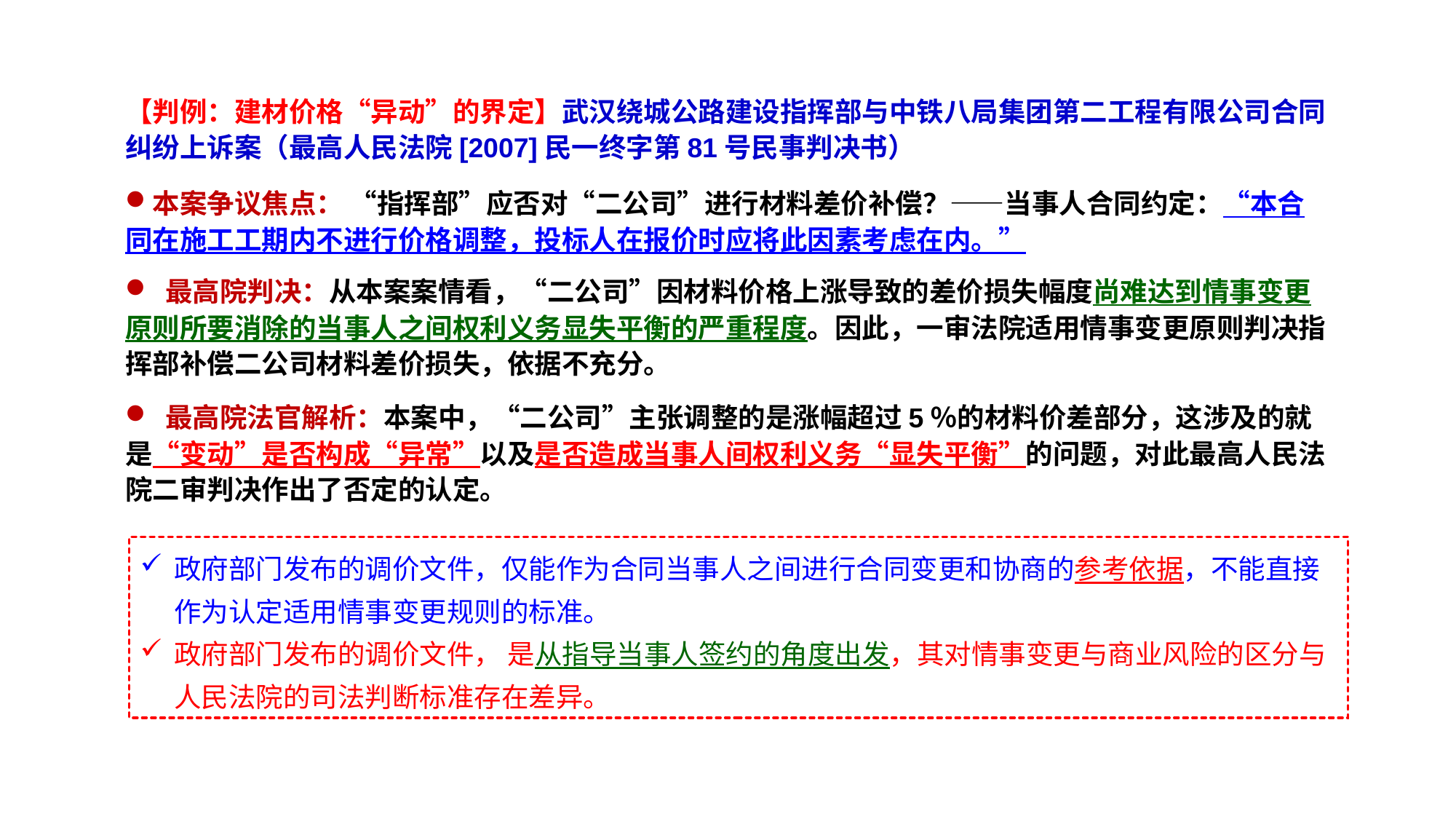

【判例：建材价格“异动”的界定】武汉绕城公路建设指挥部与中铁八局集团第二工程有限公司合同纠纷上诉案（最高人民法院[2007]民一终字第81号民事判决书）

本案争议焦点： “指挥部”应否对“二公司”进行材料差价补偿？——当事人合同约定：“本合同在施工工期内不进行价格调整，投标人在报价时应将此因素考虑在内。”

 最高院判决：从本案案情看，“二公司”因材料价格上涨导致的差价损失幅度尚难达到情事变更原则所要消除的当事人之间权利义务显失平衡的严重程度。因此，一审法院适用情事变更原则判决指挥部补偿二公司材料差价损失，依据不充分。

 最高院法官解析：本案中，“二公司”主张调整的是涨幅超过5％的材料价差部分，这涉及的就是“变动”是否构成“异常”以及是否造成当事人间权利义务“显失平衡”的问题，对此最高人民法院二审判决作出了否定的认定。
政府部门发布的调价文件，仅能作为合同当事人之间进行合同变更和协商的参考依据，不能直接作为认定适用情事变更规则的标准。
政府部门发布的调价文件， 是从指导当事人签约的角度出发，其对情事变更与商业风险的区分与人民法院的司法判断标准存在差异。